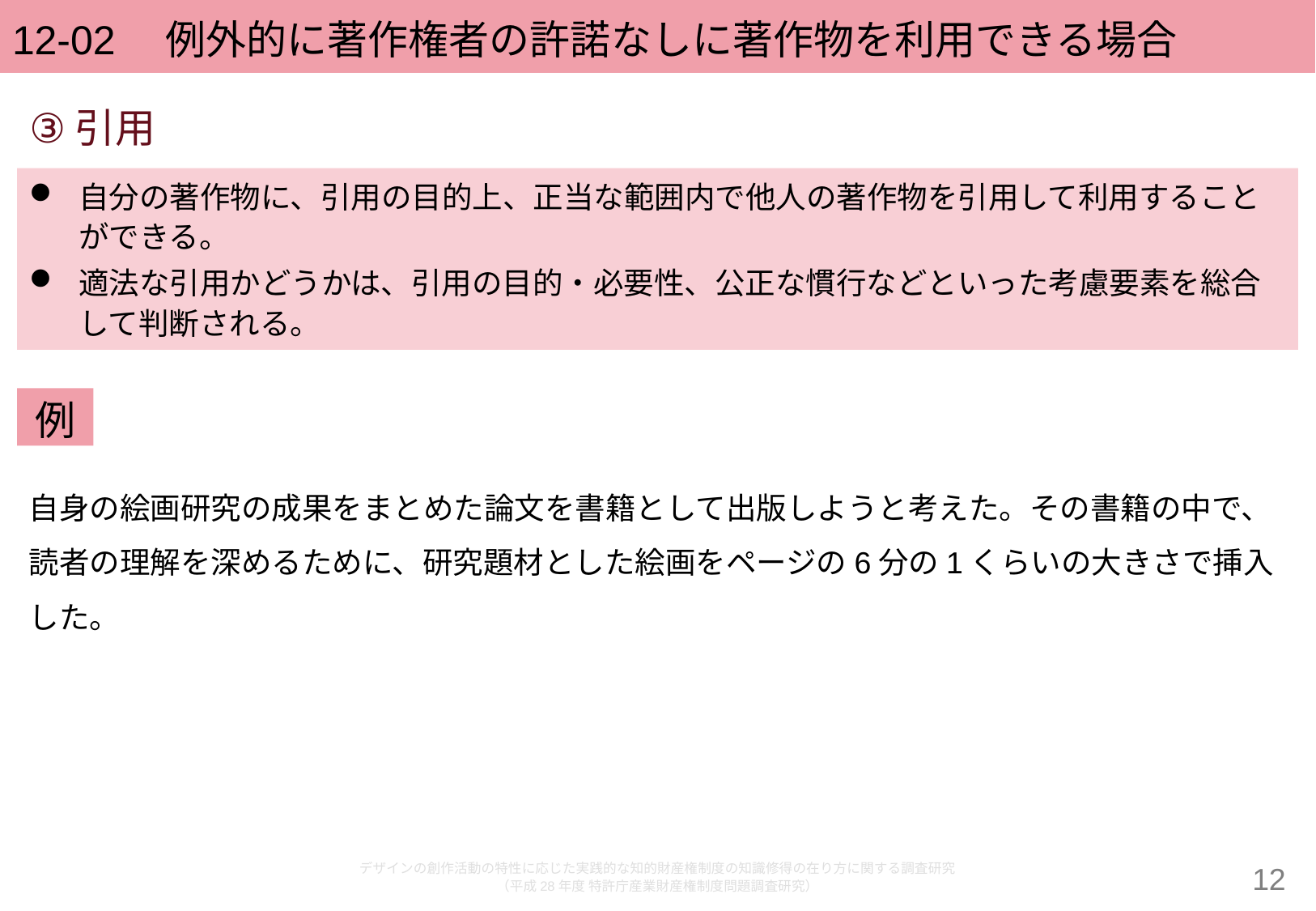

# 12-02　例外的に著作権者の許諾なしに著作物を利用できる場合
引用
自分の著作物に、引用の目的上、正当な範囲内で他人の著作物を引用して利用することができる。
適法な引用かどうかは、引用の目的・必要性、公正な慣行などといった考慮要素を総合して判断される。
例
自身の絵画研究の成果をまとめた論文を書籍として出版しようと考えた。その書籍の中で、読者の理解を深めるために、研究題材とした絵画をページの6分の1くらいの大きさで挿入した。
デザインの創作活動の特性に応じた実践的な知的財産権制度の知識修得の在り方に関する調査研究
（平成28年度 特許庁産業財産権制度問題調査研究）
12